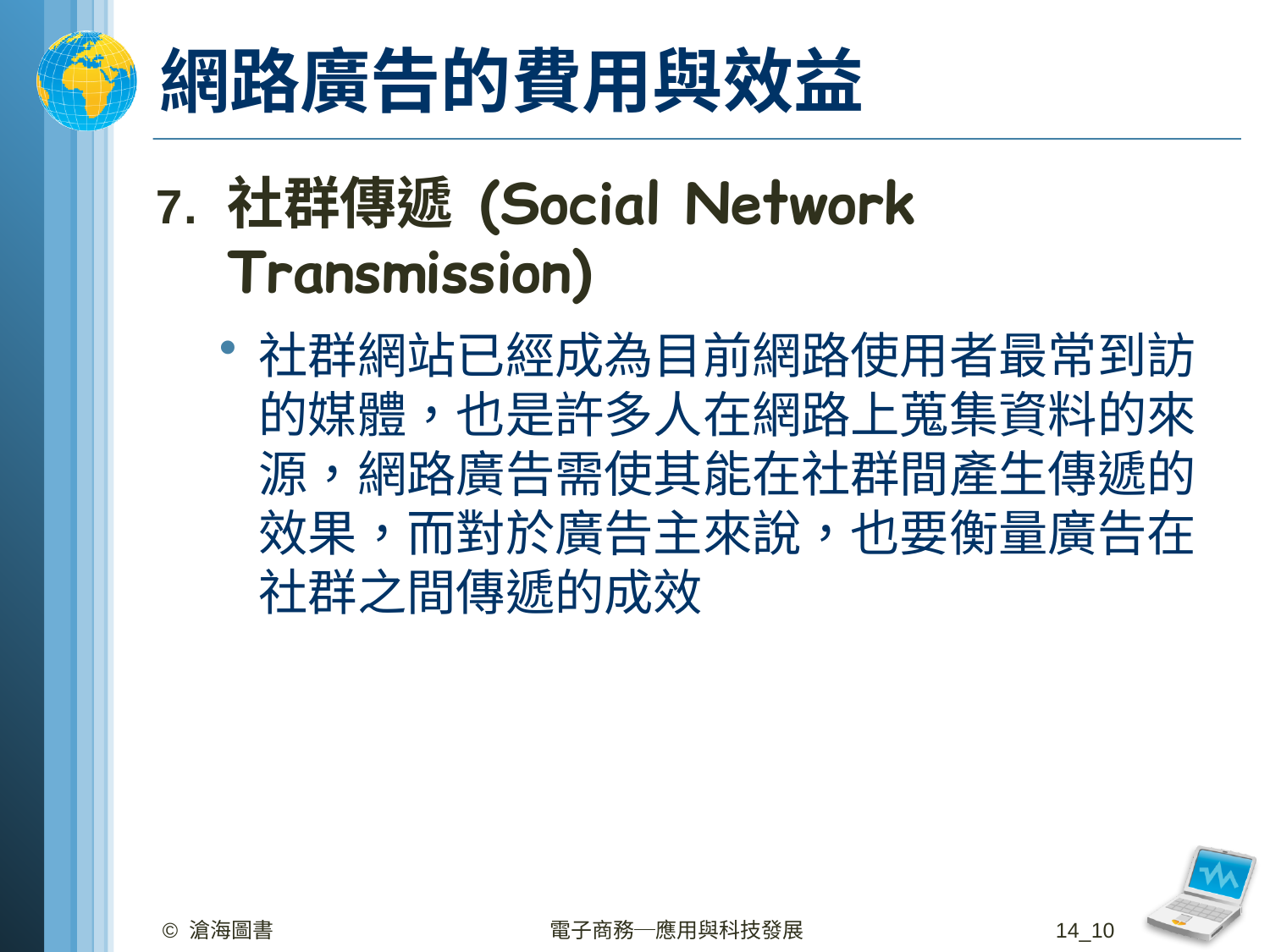

# 網路廣告的費用與效益
社群傳遞 (Social Network Transmission)
社群網站已經成為目前網路使用者最常到訪的媒體，也是許多人在網路上蒐集資料的來源，網路廣告需使其能在社群間產生傳遞的效果，而對於廣告主來說，也要衡量廣告在社群之間傳遞的成效
© 滄海圖書
電子商務─應用與科技發展
14_10